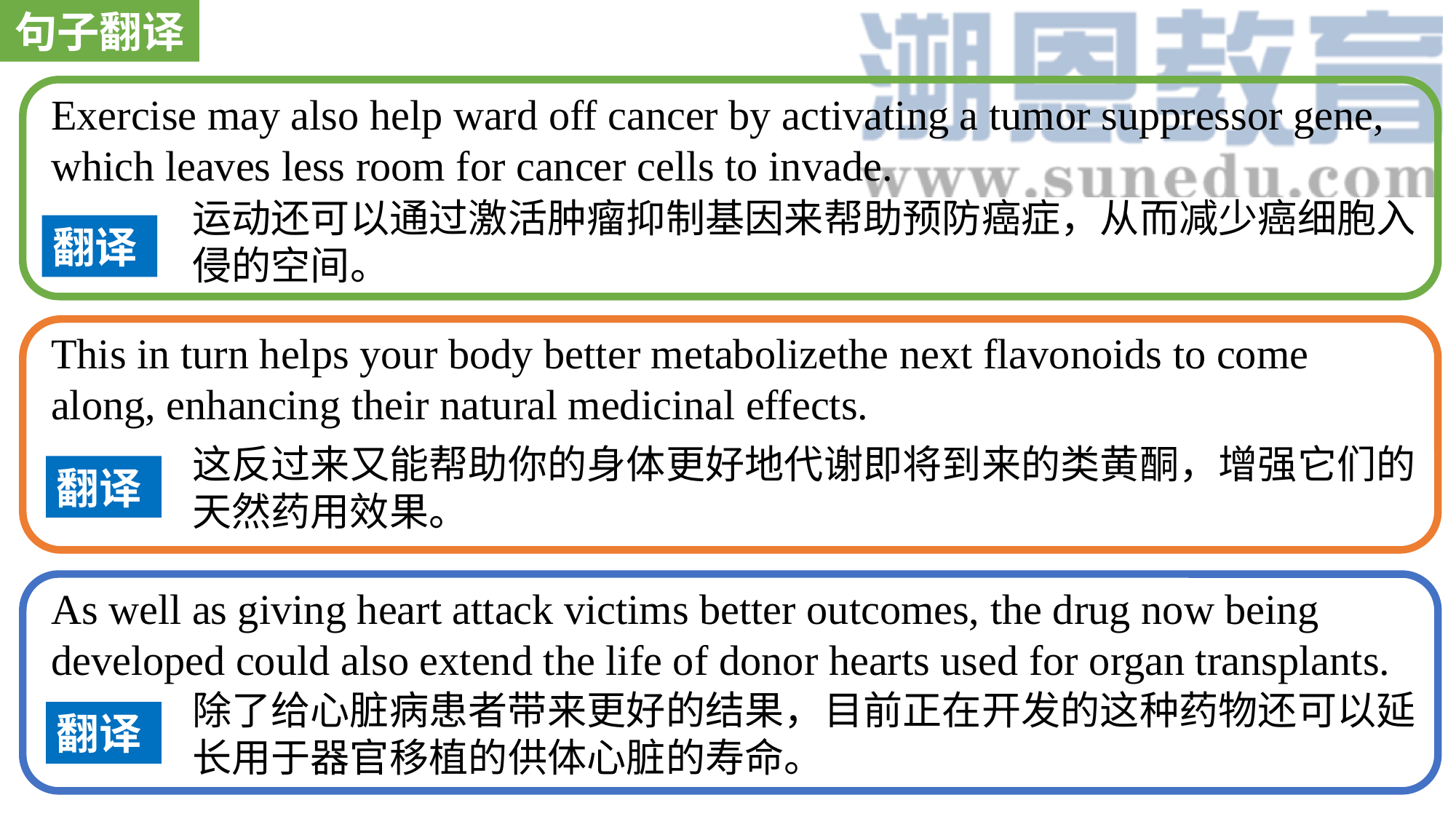

句子翻译

Exercise may also help ward off cancer by activating a tumor suppressor gene, which leaves less room for cancer cells to invade.
运动还可以通过激活肿瘤抑制基因来帮助预防癌症，从而减少癌细胞入侵的空间。
翻译

This in turn helps your body better metabolizethe next flavonoids to come along, enhancing their natural medicinal effects.
这反过来又能帮助你的身体更好地代谢即将到来的类黄酮，增强它们的天然药用效果。
翻译

As well as giving heart attack victims better outcomes, the drug now being developed could also extend the life of donor hearts used for organ transplants.
除了给心脏病患者带来更好的结果，目前正在开发的这种药物还可以延长用于器官移植的供体心脏的寿命。
翻译